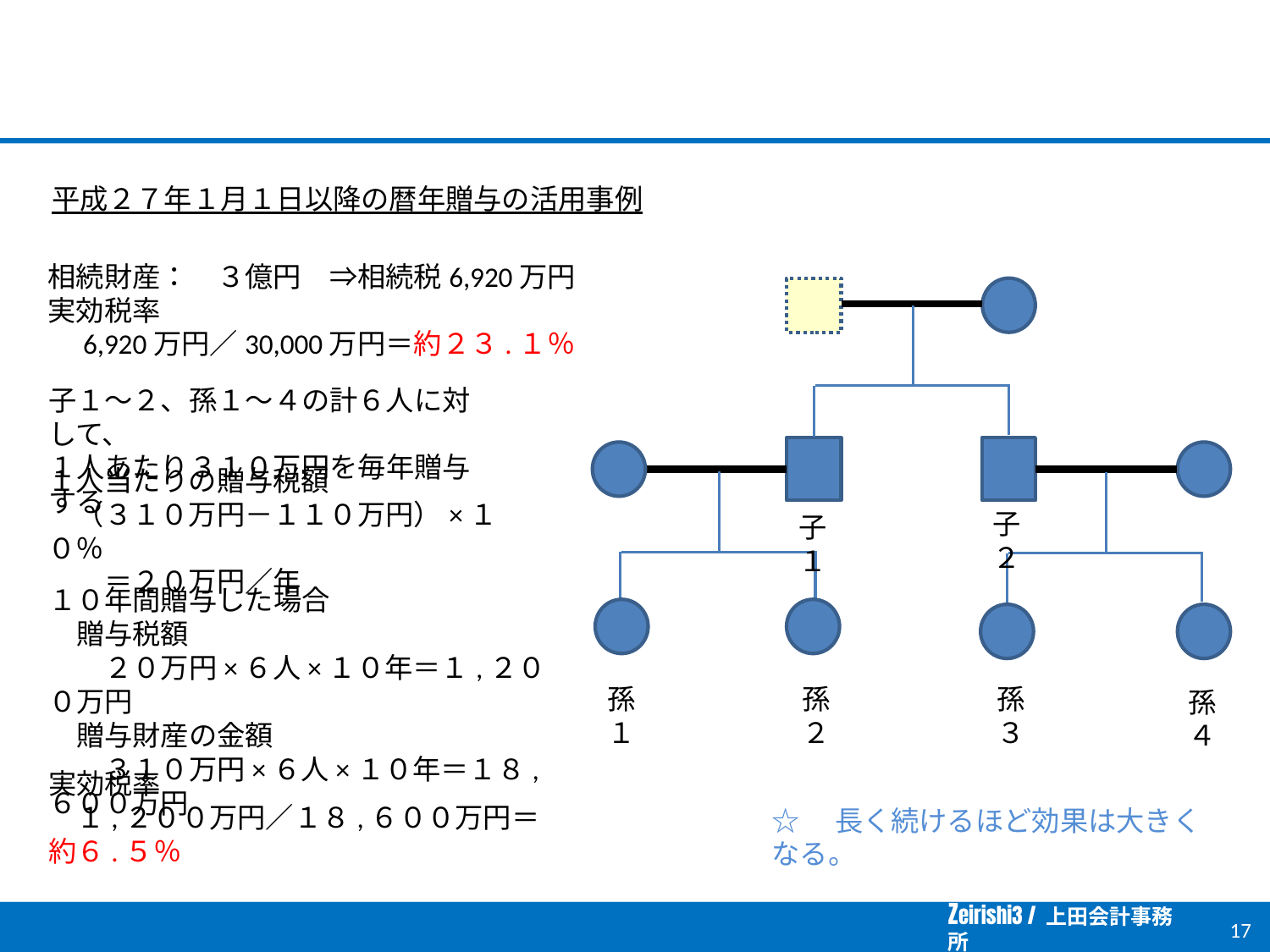

平成２７年１月１日以降の暦年贈与の活用事例
相続財産：　３億円　⇒相続税6,920万円
実効税率
　6,920万円／30,000万円＝約２３.１％

子２
子１

孫２
孫３
孫４
孫１
子１～２、孫１～４の計６人に対して、
１人あたり３１０万円を毎年贈与する
１人当たりの贈与税額
　（３１０万円－１１０万円）×１０％
　　＝２０万円／年
１０年間贈与した場合
　贈与税額
　　２０万円×６人×１０年＝１,２００万円
　贈与財産の金額
　　３１０万円×６人×１０年＝１８,６００万円
実効税率
　１,２００万円／１８,６００万円＝約６.５％
☆　長く続けるほど効果は大きくなる。